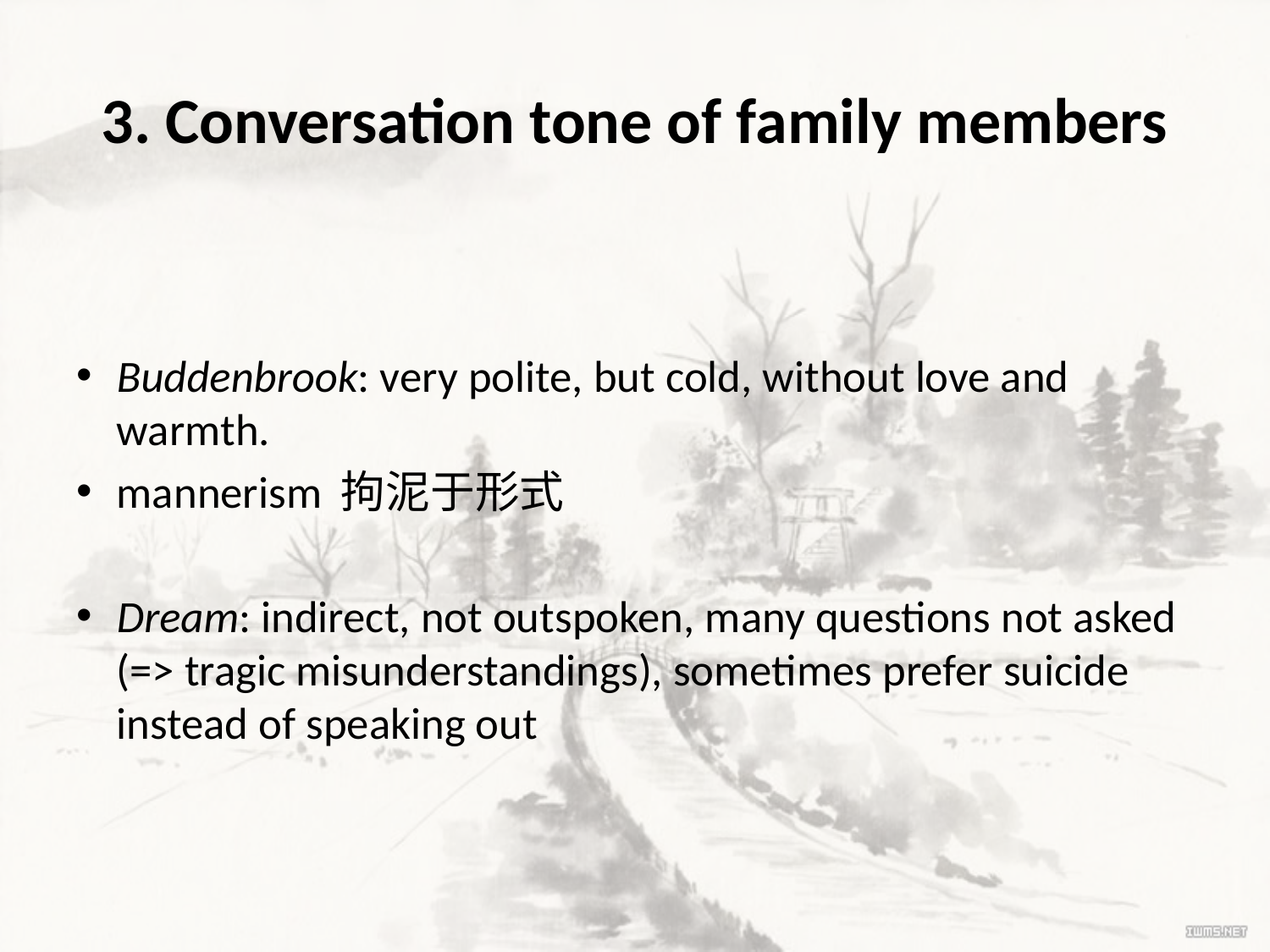

# 3. Conversation tone of family members
Buddenbrook: very polite, but cold, without love and warmth.
mannerism 拘泥于形式

Dream: indirect, not outspoken, many questions not asked (=> tragic misunderstandings), sometimes prefer suicide instead of speaking out